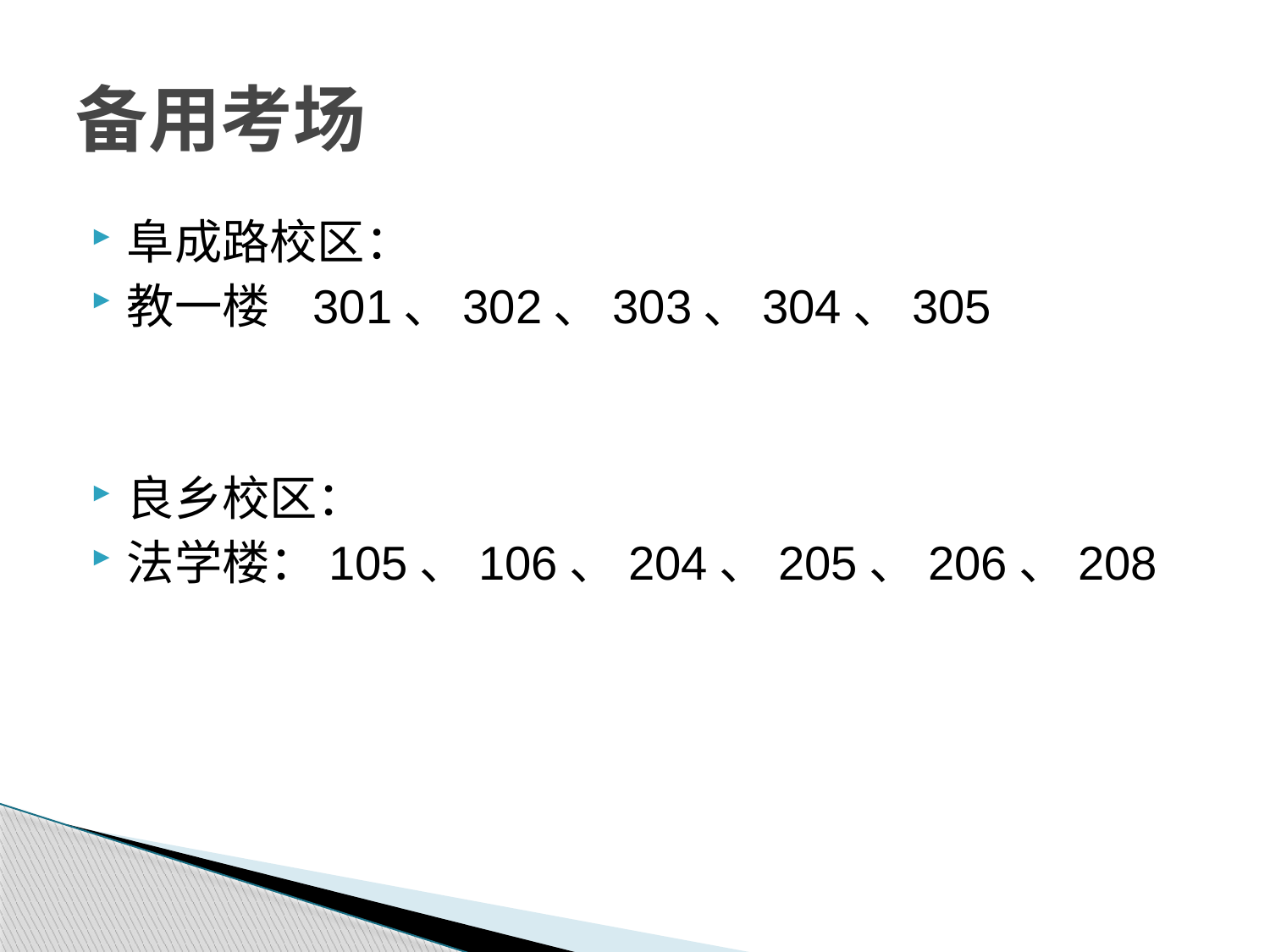

# 备用考场
阜成路校区：
教一楼   301、302、303、304、305

良乡校区：
法学楼：105、106、204、205、206、208